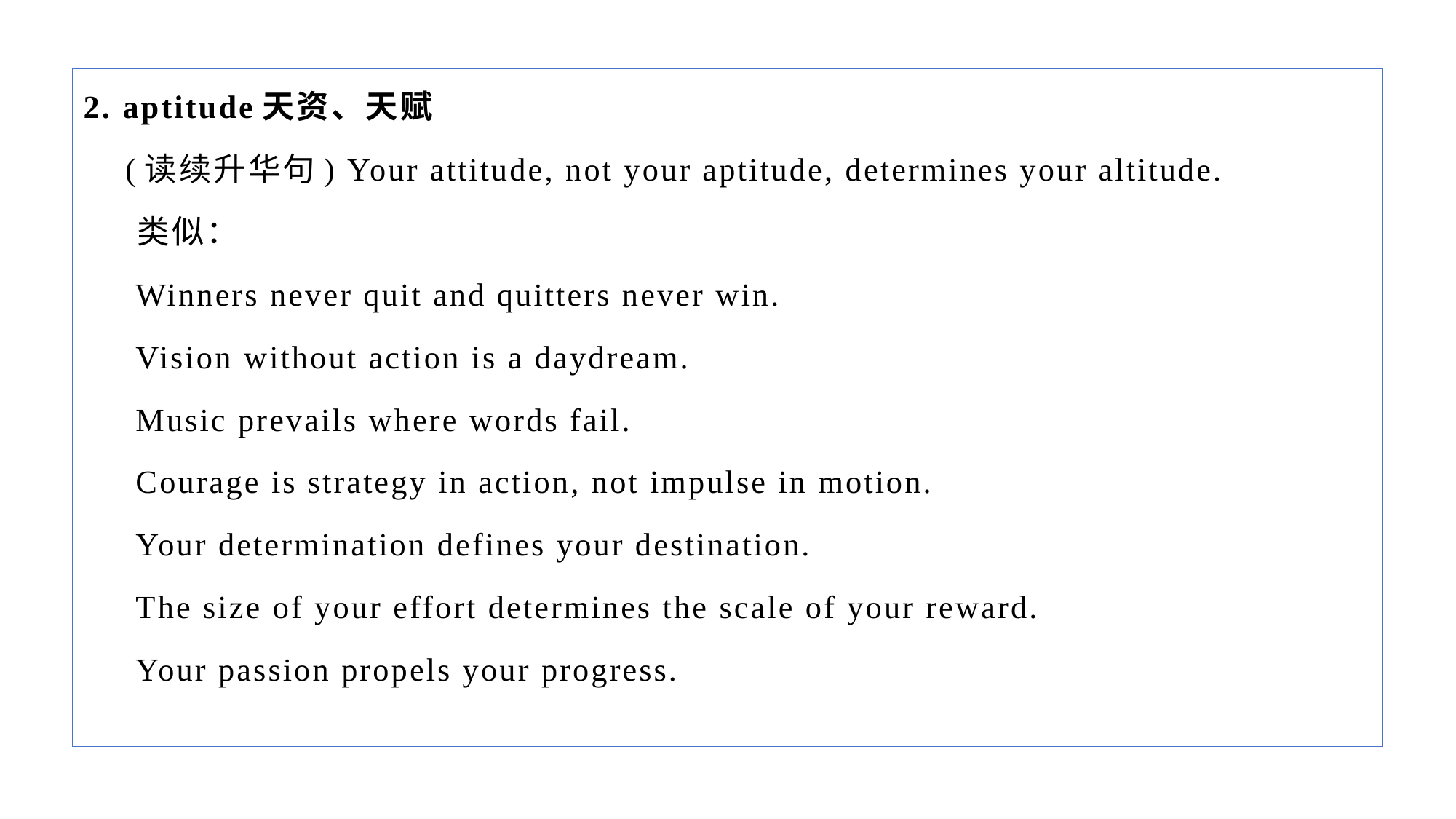

2. aptitude天资、天赋
    (读续升华句) Your attitude, not your aptitude, determines your altitude.
     类似：
     Winners never quit and quitters never win.
     Vision without action is a daydream.
     Music prevails where words fail.
     Courage is strategy in action, not impulse in motion.
     Your determination defines your destination.
     The size of your effort determines the scale of your reward.
     Your passion propels your progress.